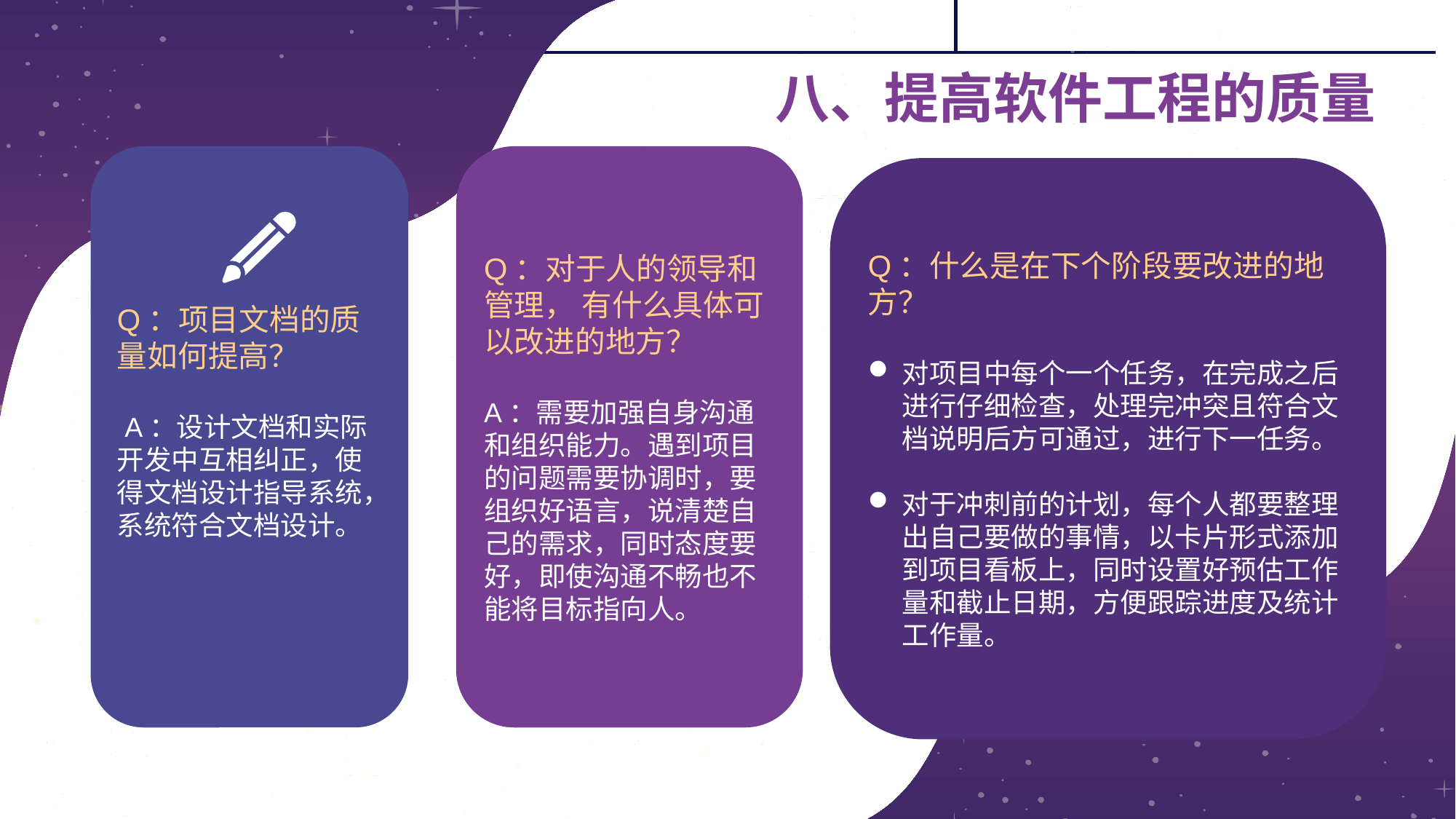

# 八、提高软件工程的质量
Q：项目文档的质量如何提高？

 A：设计文档和实际开发中互相纠正，使得文档设计指导系统，系统符合文档设计。

Q：对于人的领导和管理， 有什么具体可以改进的地方？

A：需要加强自身沟通和组织能力。遇到项目的问题需要协调时，要组织好语言，说清楚自己的需求，同时态度要好，即使沟通不畅也不能将目标指向人。
Q：什么是在下个阶段要改进的地方？

对项目中每个一个任务，在完成之后进行仔细检查，处理完冲突且符合文档说明后方可通过，进行下一任务。

对于冲刺前的计划，每个人都要整理出自己要做的事情，以卡片形式添加到项目看板上，同时设置好预估工作量和截止日期，方便跟踪进度及统计工作量。